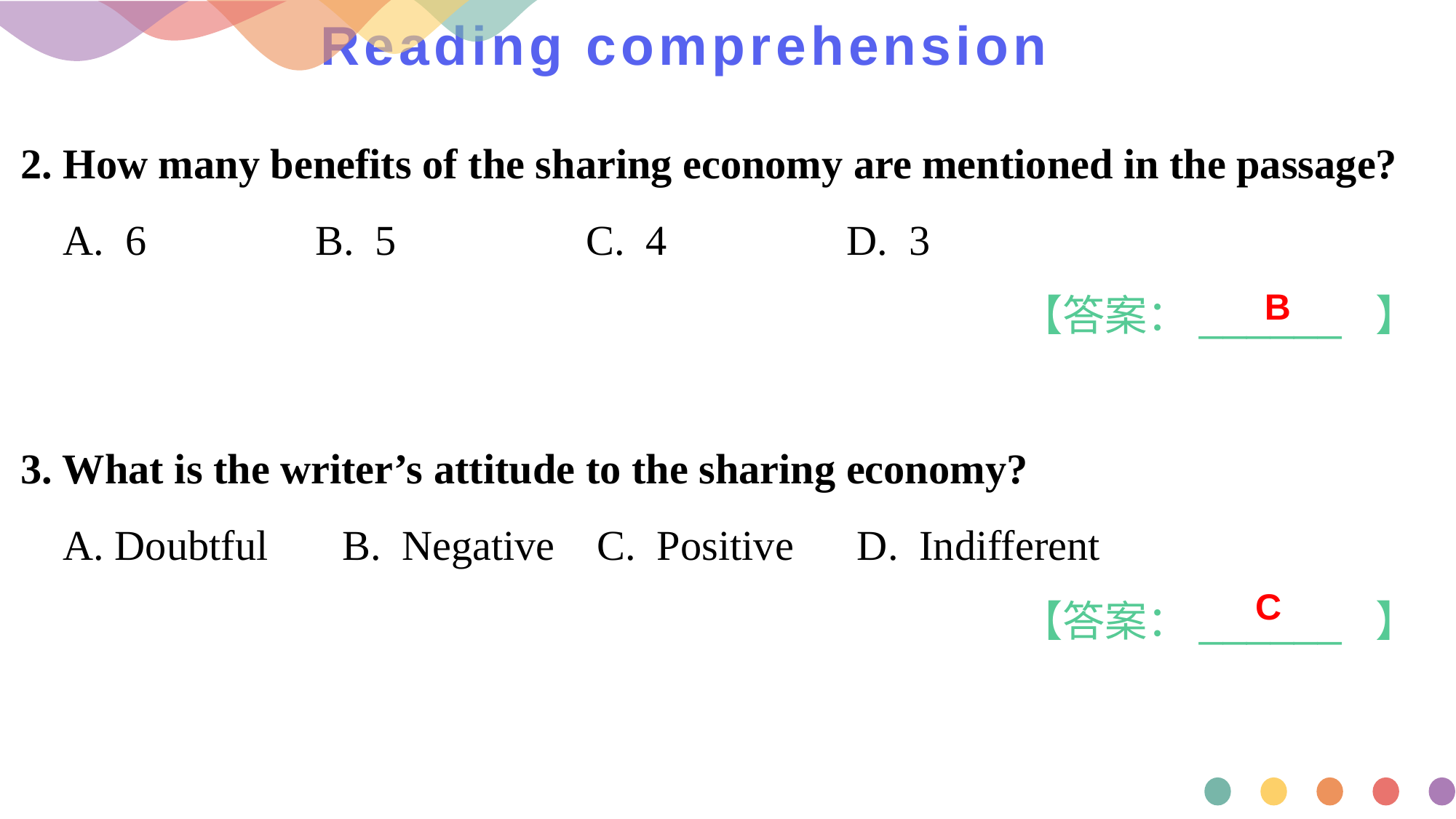

# Reading comprehension
2. How many benefits of the sharing economy are mentioned in the passage?
    A.  6                B.  5                  C.  4                 D.  3
【答案：______  】

3. What is the writer’s attitude to the sharing economy?
    A. Doubtful       B.  Negative    C.  Positive      D.  Indifferent
【答案：______  】
   B
  C